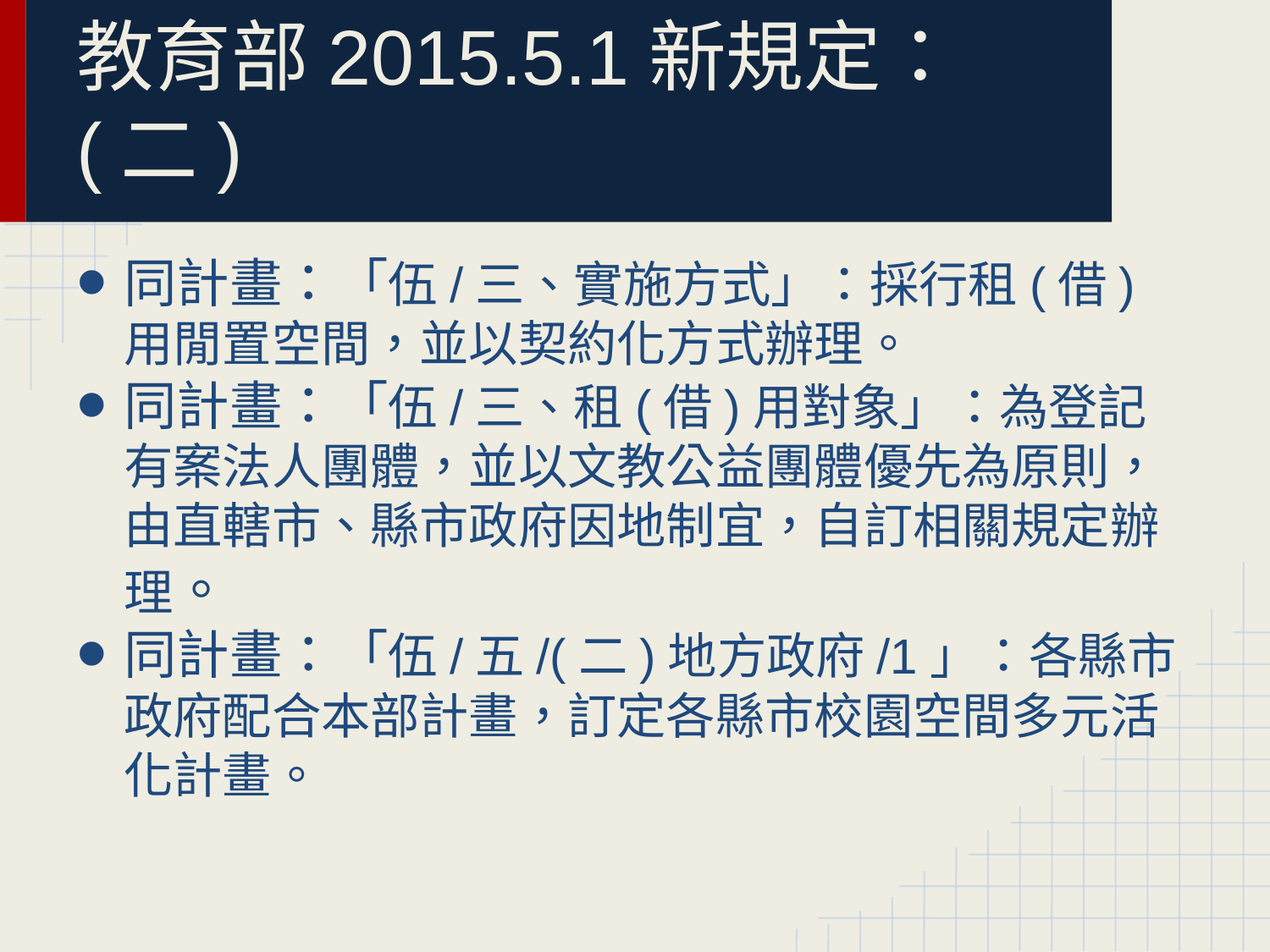

# 教育部2015.5.1新規定：(二)
同計畫：「伍/三、實施方式」：採行租(借)用閒置空間，並以契約化方式辦理。
同計畫：「伍/三、租(借)用對象」：為登記有案法人團體，並以文教公益團體優先為原則，由直轄市、縣市政府因地制宜，自訂相關規定辦理。
同計畫：「伍/五/(二)地方政府/1」：各縣市政府配合本部計畫，訂定各縣市校園空間多元活化計畫。